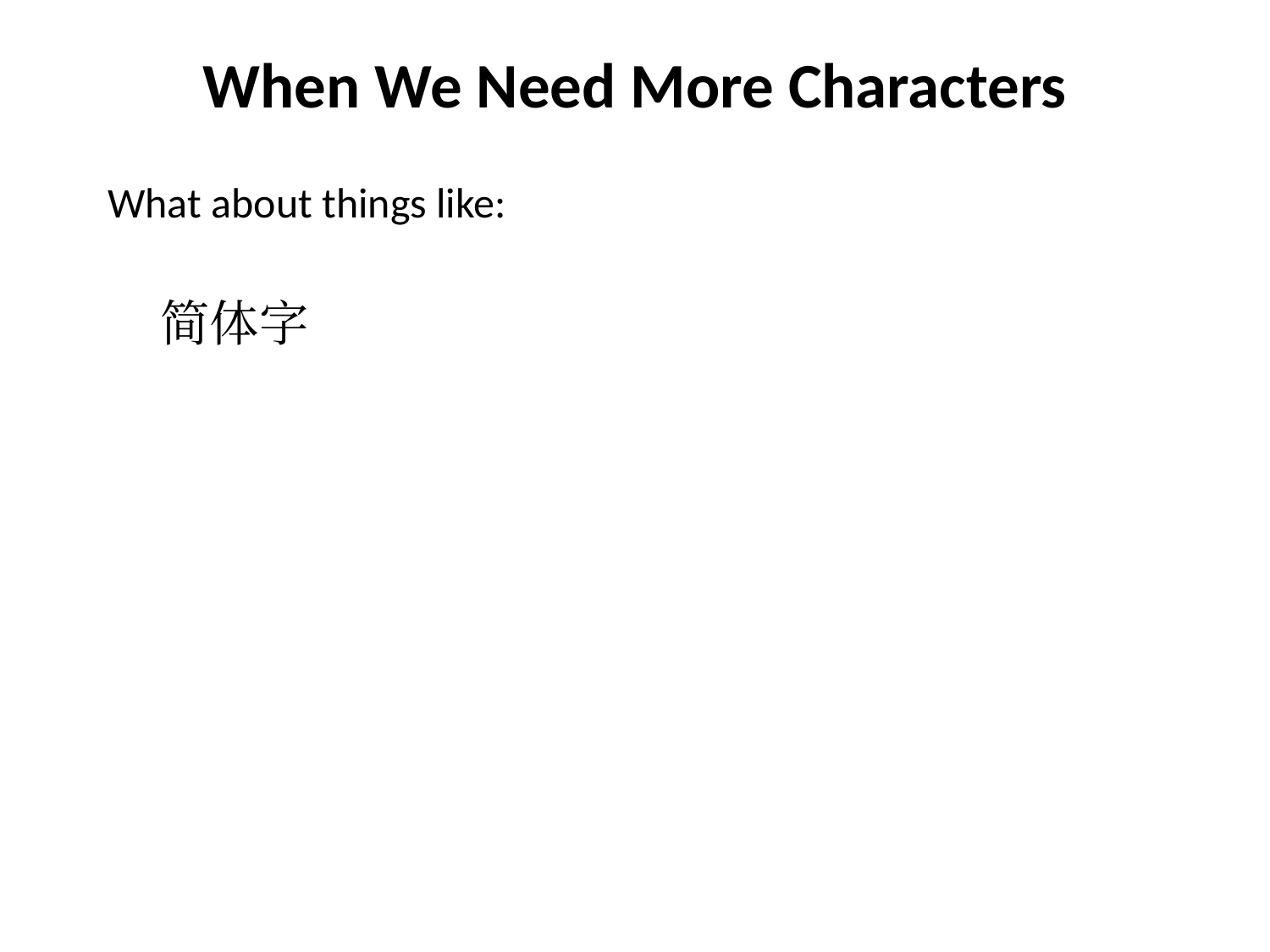

# When We Need More Characters
What about things like:
简体字